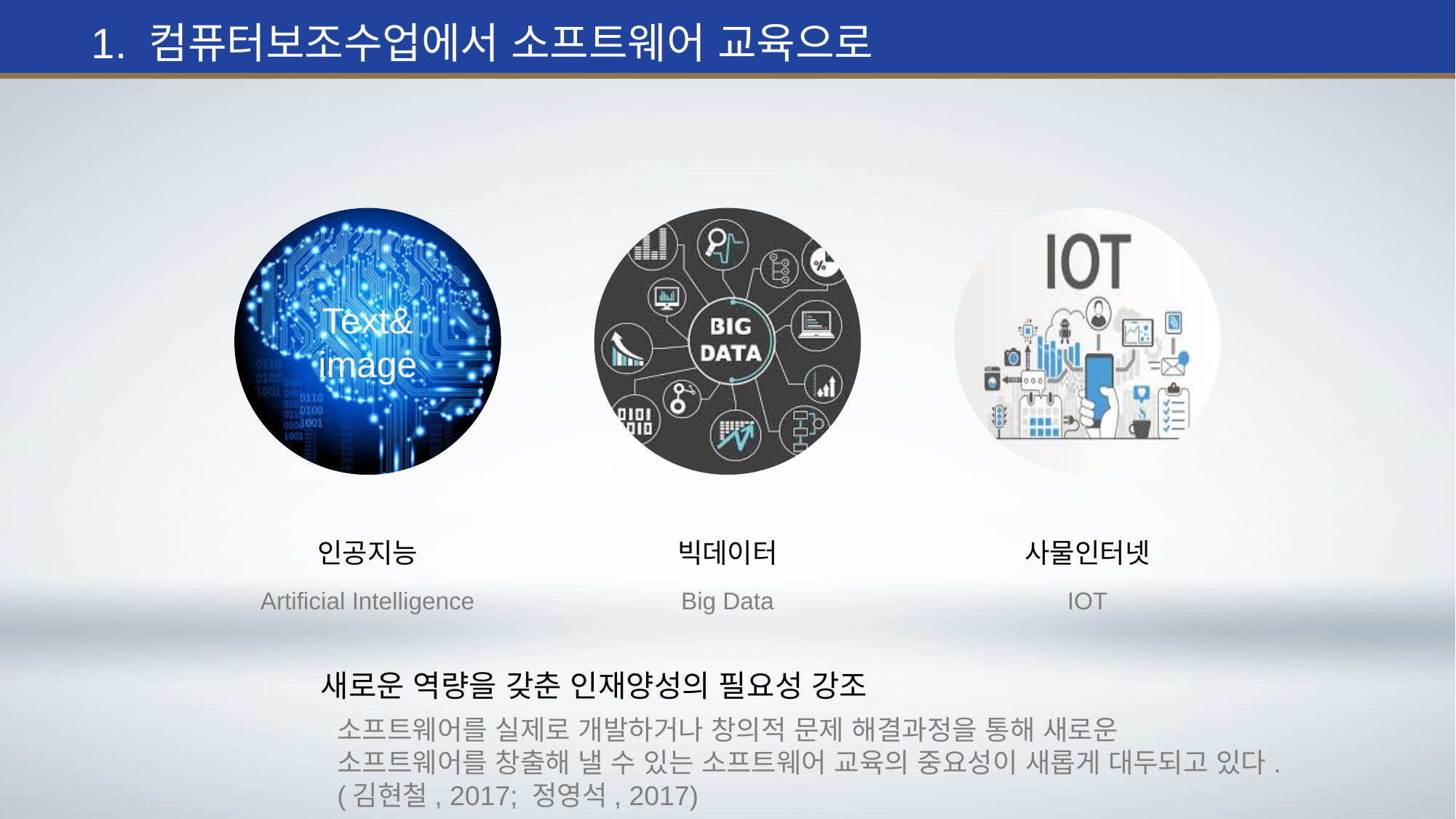

1. 컴퓨터보조수업에서 소프트웨어 교육으로

Text&
image
인공지능
빅데이터
사물인터넷
Artificial Intelligence
Big Data
IOT
새로운 역량을 갖춘 인재양성의 필요성 강조
소프트웨어를 실제로 개발하거나 창의적 문제 해결과정을 통해 새로운
소프트웨어를 창출해 낼 수 있는 소프트웨어 교육의 중요성이 새롭게 대두되고 있다.
(김현철, 2017; 정영석, 2017)